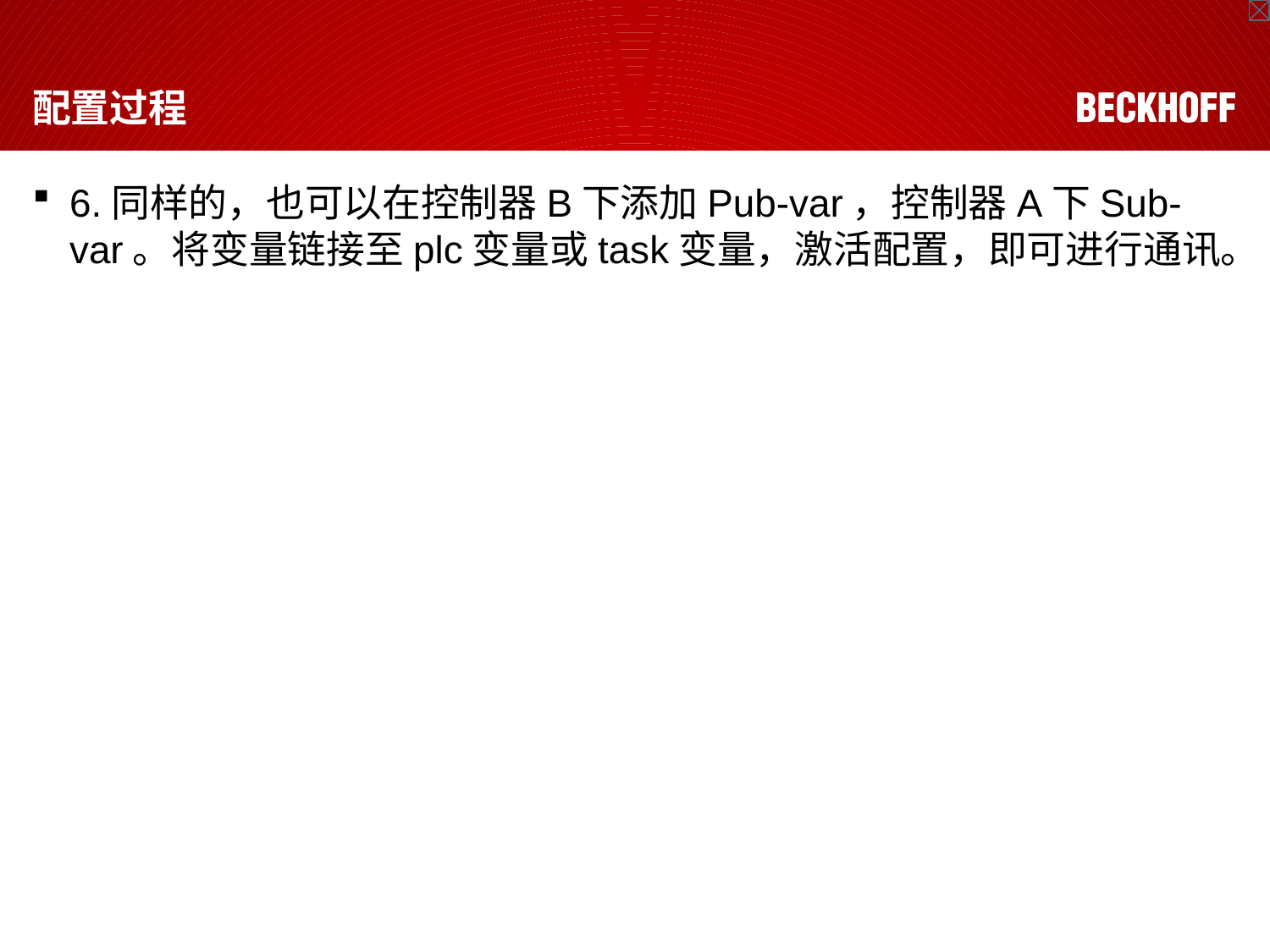

# 配置过程
6.同样的，也可以在控制器B下添加Pub-var，控制器A下Sub-var。将变量链接至plc变量或task变量，激活配置，即可进行通讯。